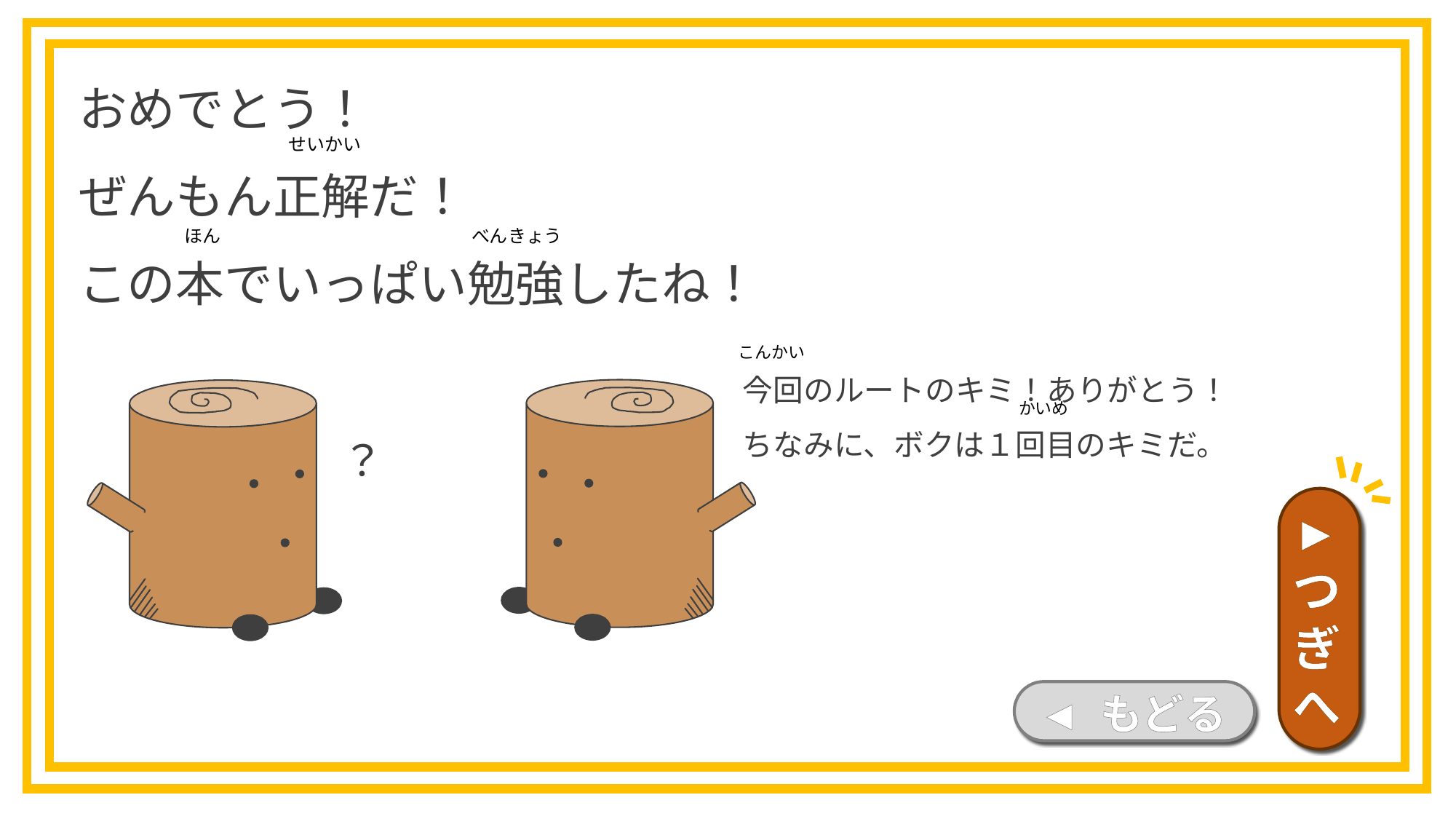

おめでとう！
ぜんもん正解だ！
この本でいっぱい勉強したね！
せいかい
べんきょう
ほん
こんかい
今回のルートのキミ！ありがとう！
ちなみに、ボクは１回目のキミだ。

かいめ
？
►つぎへ

◄ もどる